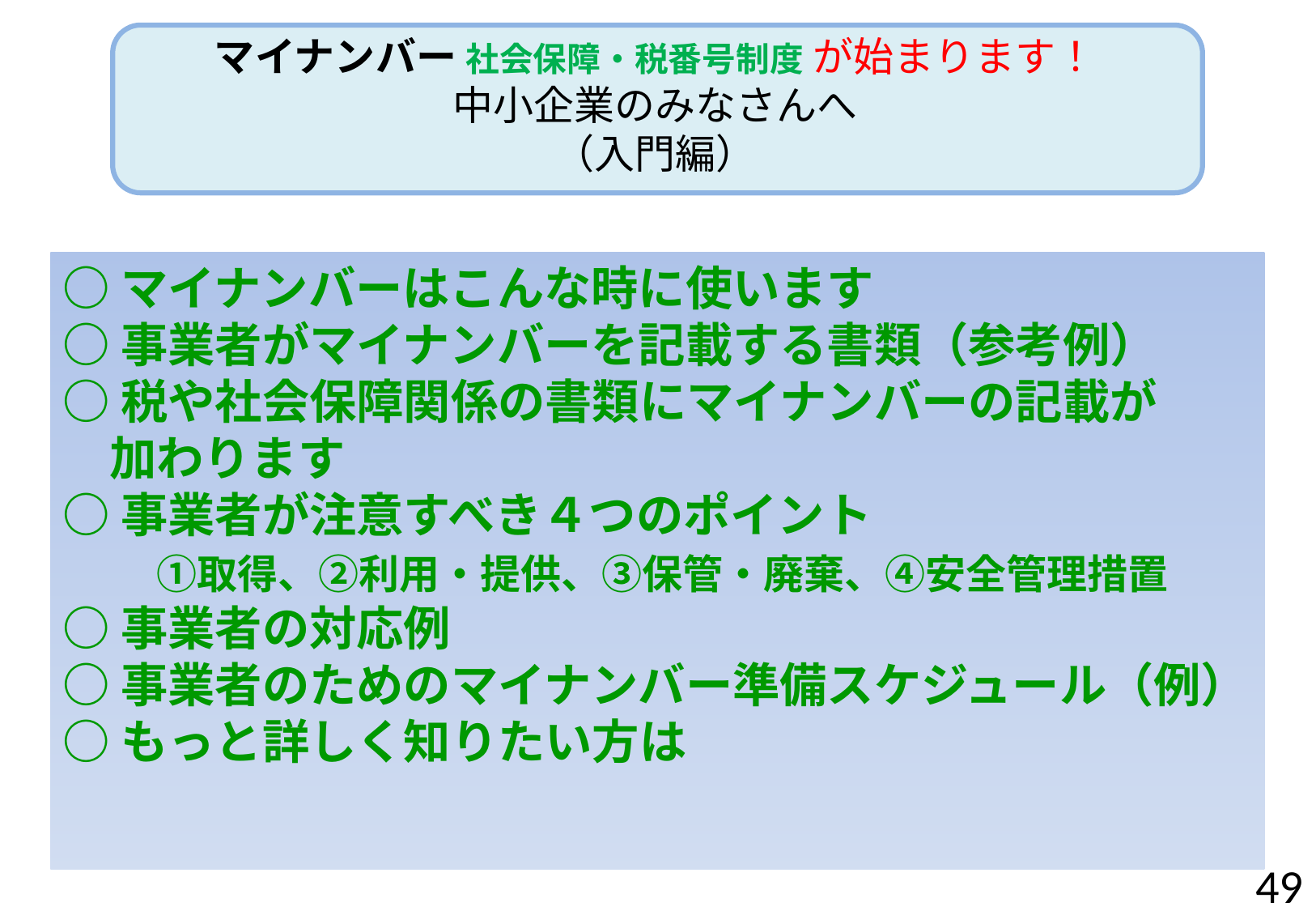

マイナンバー 社会保障・税番号制度 が始まります！
中小企業のみなさんへ
（入門編）
○マイナンバーはこんな時に使います
○事業者がマイナンバーを記載する書類（参考例）
○税や社会保障関係の書類にマイナンバーの記載が
　加わります
○事業者が注意すべき４つのポイント
　　①取得、②利用・提供、③保管・廃棄、④安全管理措置
○事業者の対応例
○事業者のためのマイナンバー準備スケジュール（例）
○もっと詳しく知りたい方は
49